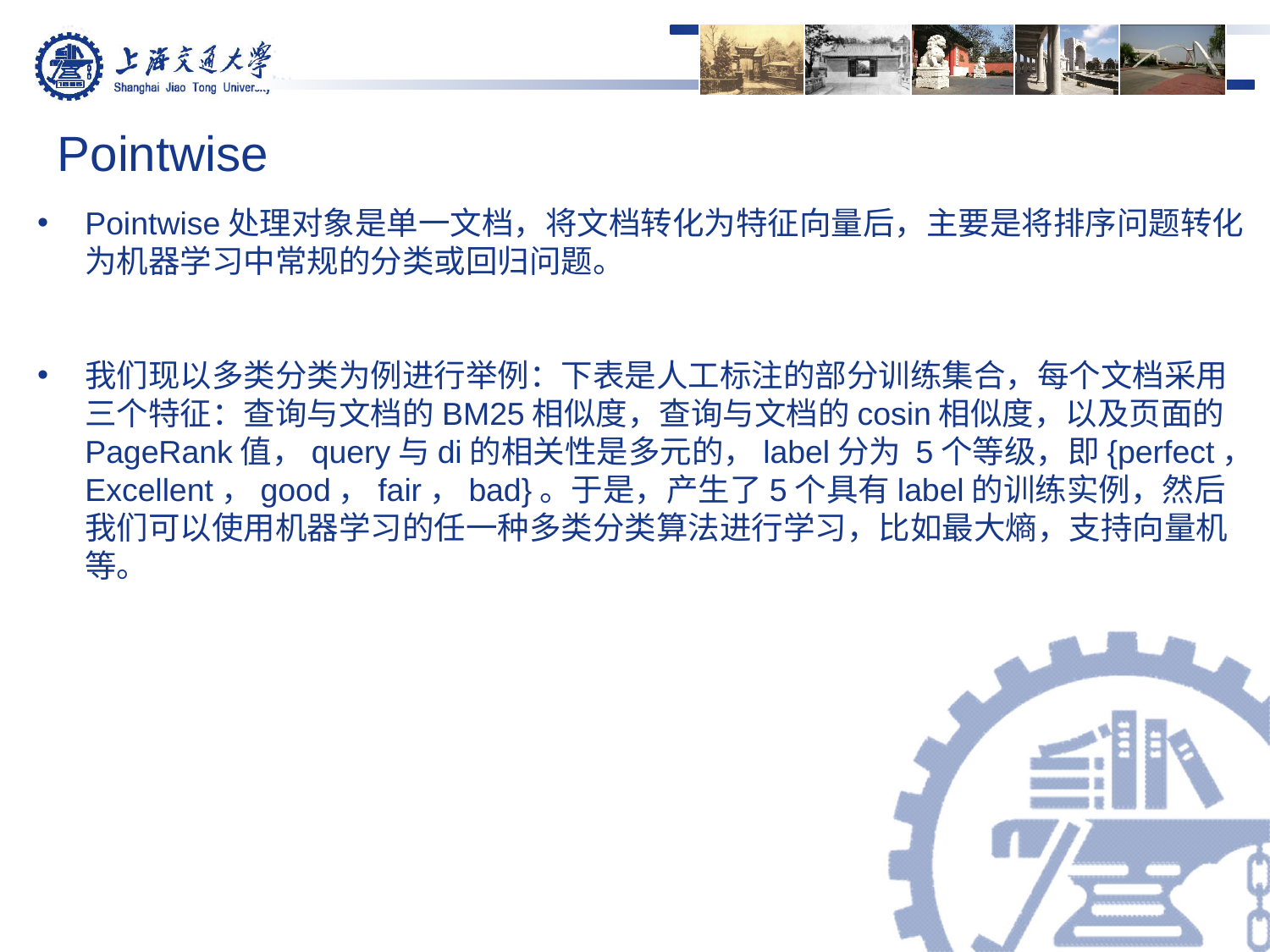

Pointwise
Pointwise处理对象是单一文档，将文档转化为特征向量后，主要是将排序问题转化为机器学习中常规的分类或回归问题。

我们现以多类分类为例进行举例：下表是人工标注的部分训练集合，每个文档采用三个特征：查询与文档的BM25相似度，查询与文档的cosin相似度，以及页面的PageRank值，query与di的相关性是多元的，label分为 5个等级，即{perfect，Excellent，good，fair，bad}。于是，产生了5个具有label的训练实例，然后我们可以使用机器学习的任一种多类分类算法进行学习，比如最大熵，支持向量机等。